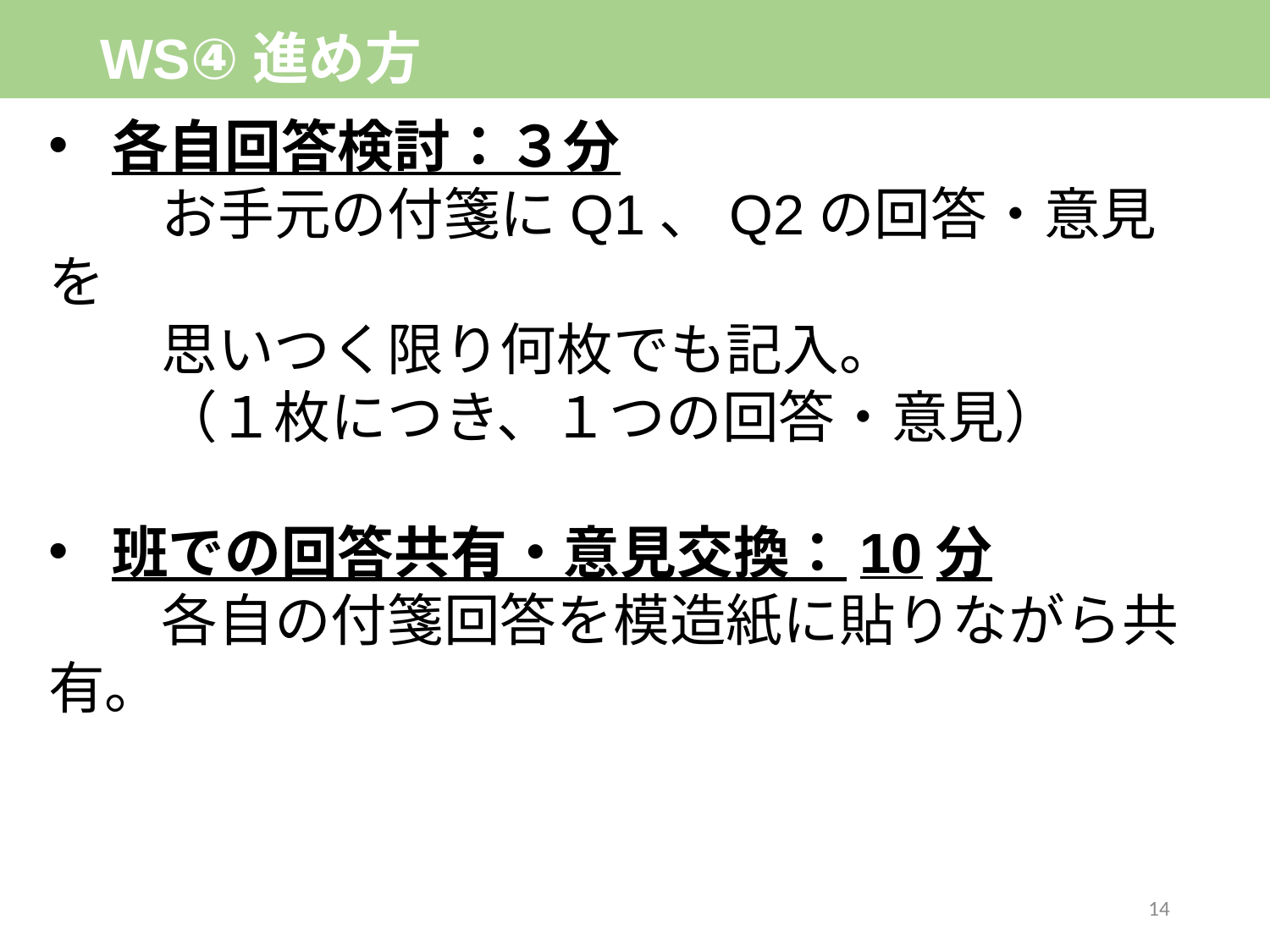

# WS④進め方
各自回答検討：３分
　　お手元の付箋にQ1、Q2の回答・意見を
　　思いつく限り何枚でも記入。
　　（１枚につき、１つの回答・意見）

班での回答共有・意見交換：10分
　　各自の付箋回答を模造紙に貼りながら共有。

14